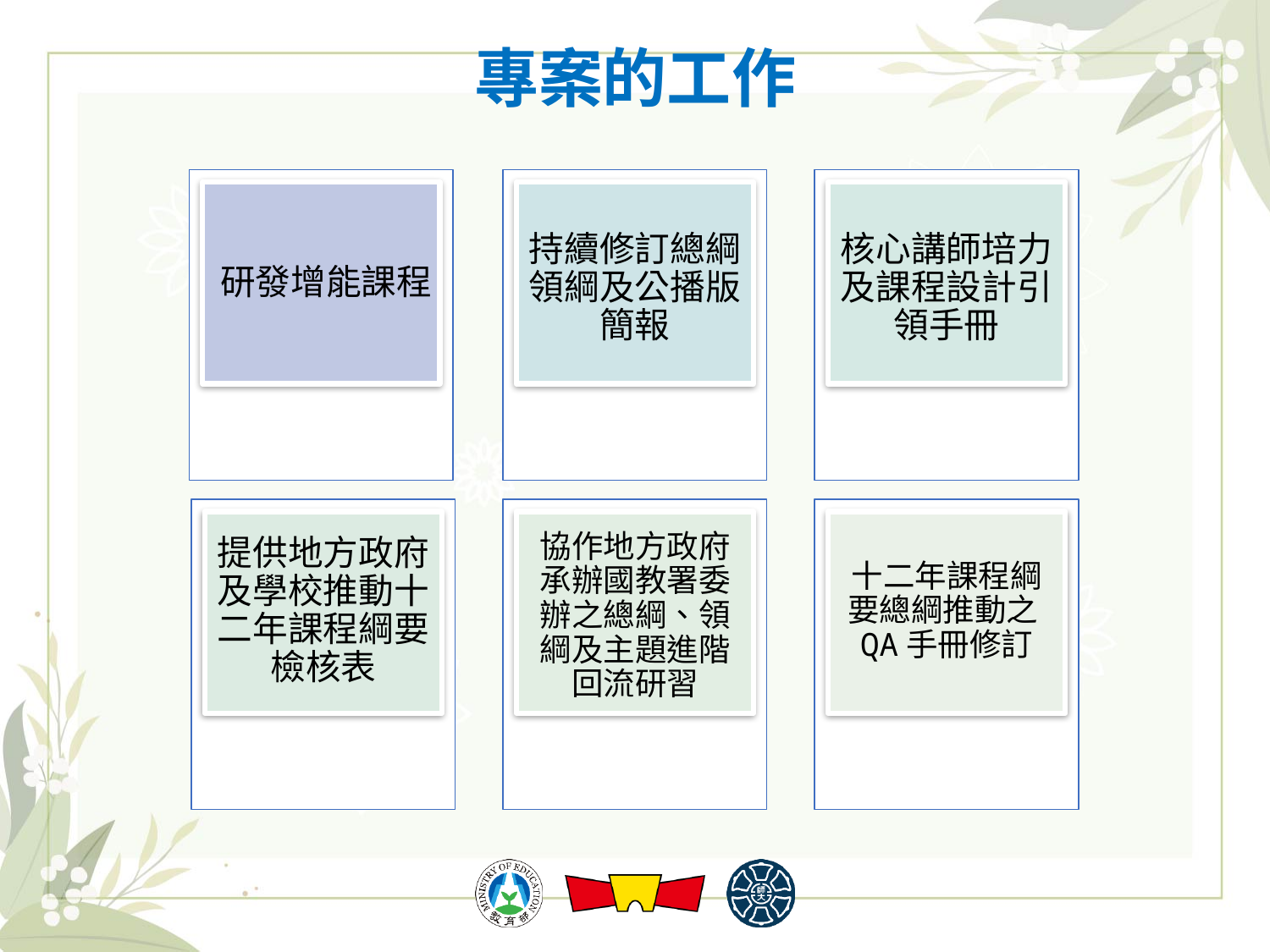

# 專案的工作

研發增能課程

持續修訂總綱領綱及公播版簡報
核心講師培力及課程設計引領手冊

提供地方政府及學校推動十二年課程綱要檢核表
十二年課程綱要總綱推動之QA手冊修訂
協作地方政府承辦國教署委辦之總綱、領綱及主題進階回流研習